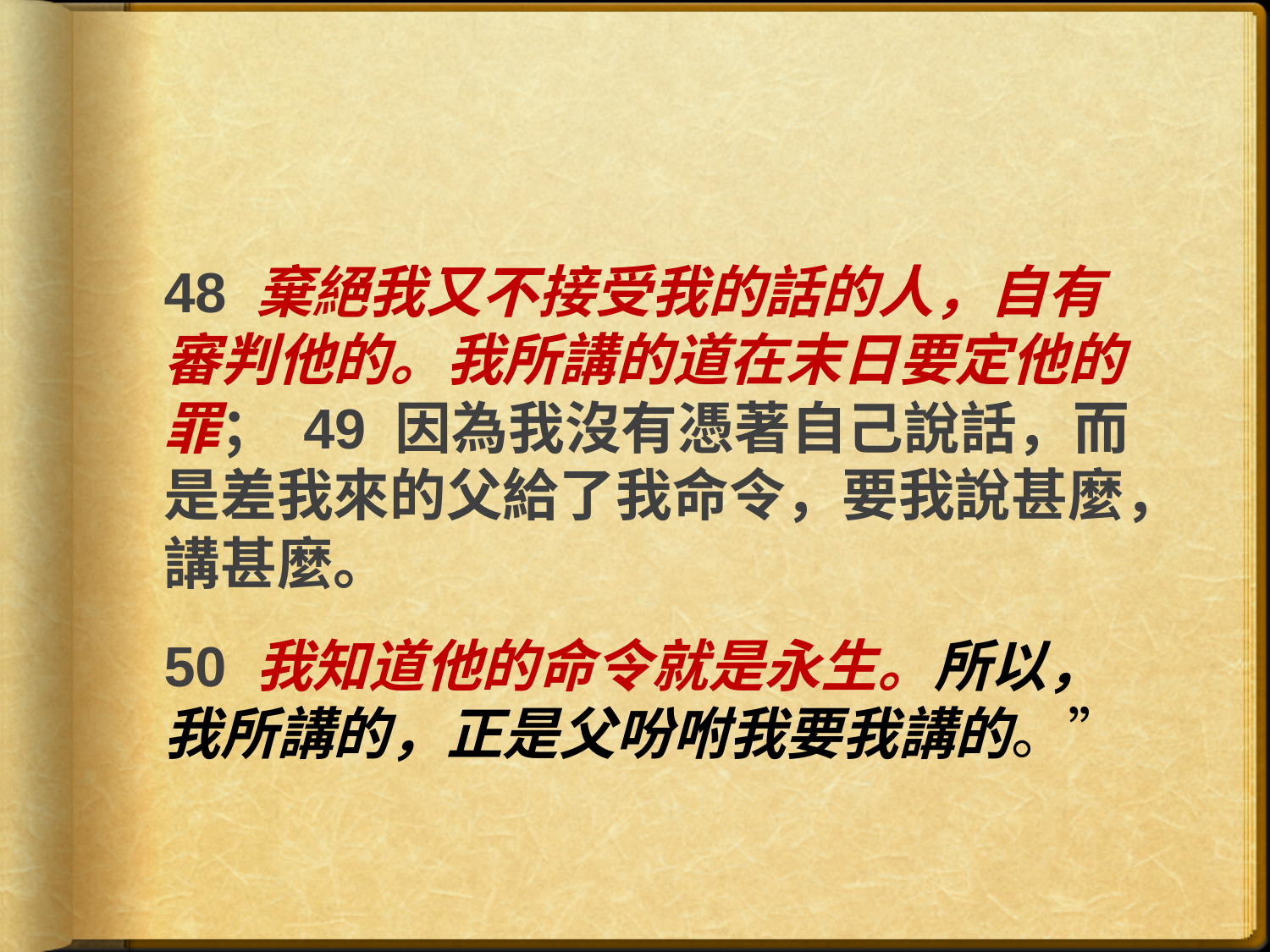

#
48 棄絕我又不接受我的話的人，自有審判他的。我所講的道在末日要定他的罪； 49 因為我沒有憑著自己說話，而是差我來的父給了我命令，要我說甚麼，講甚麼。
50 我知道他的命令就是永生。所以，我所講的，正是父吩咐我要我講的。”